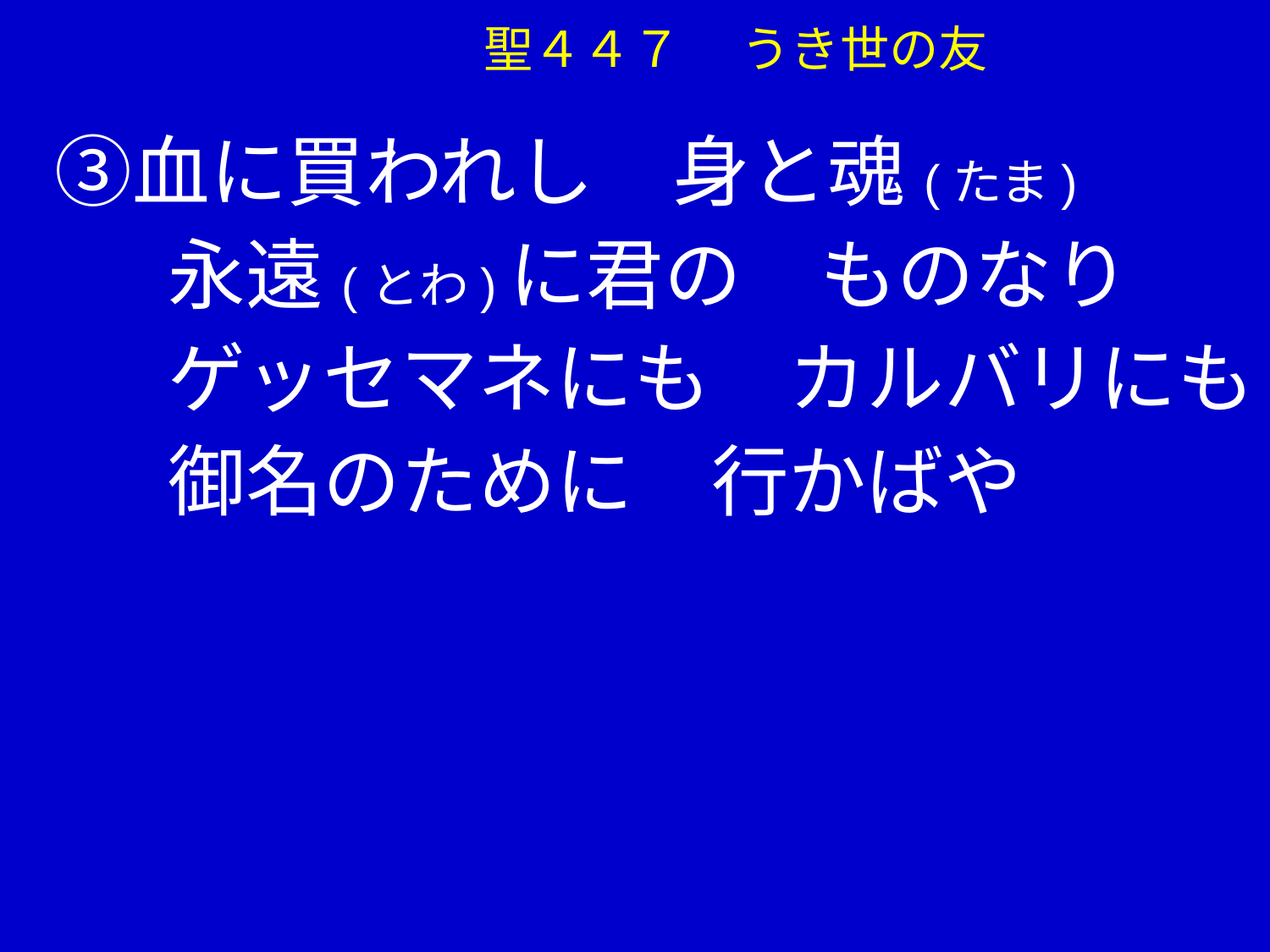

聖４４７ 　うき世の友
　③血に買われし　身と魂(たま)
　　永遠(とわ)に君の　ものなり
　　ゲッセマネにも　カルバリにも
　　御名のために　行かばや